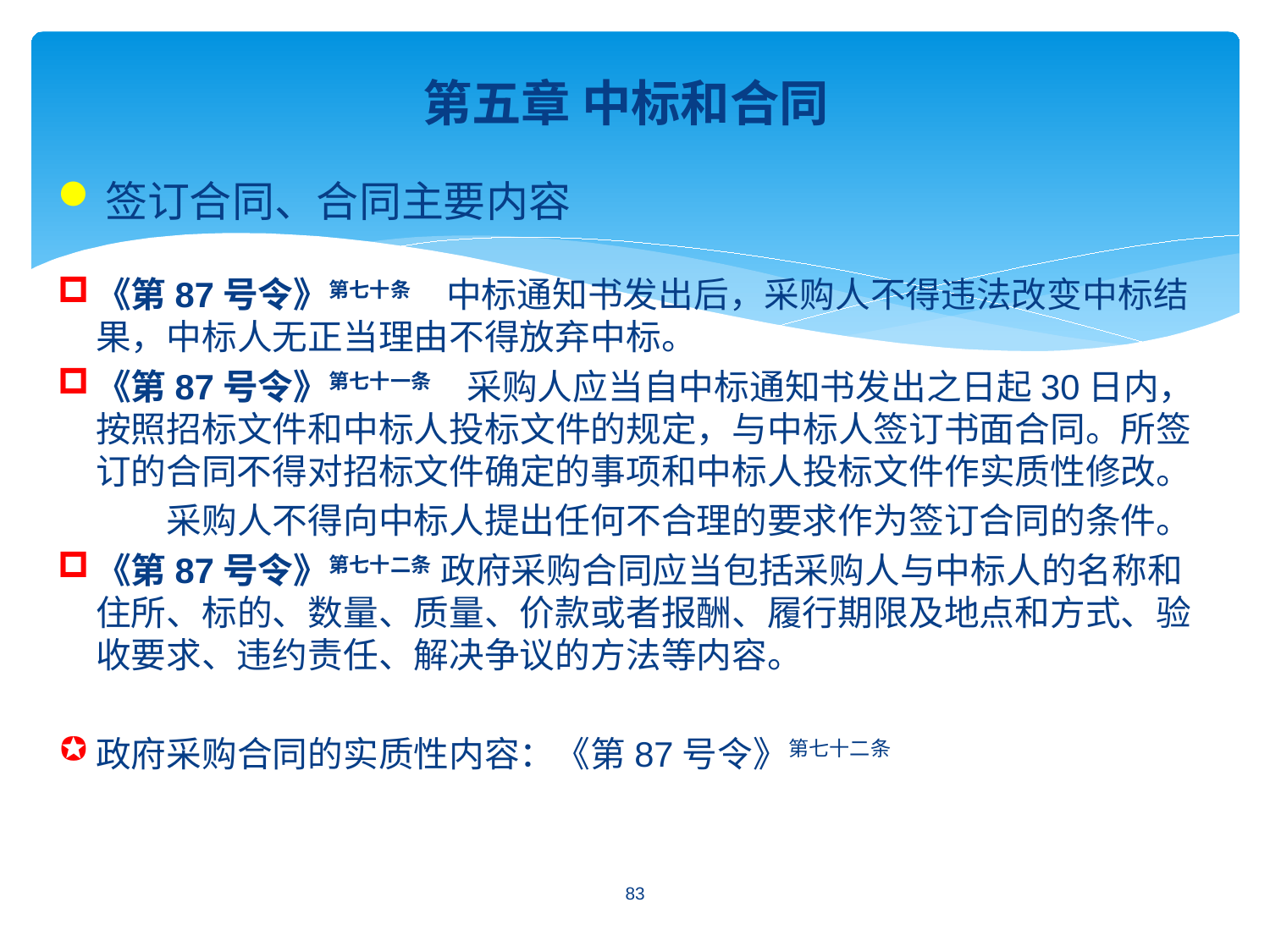

第五章 中标和合同
签订合同、合同主要内容
《第87号令》第七十条　中标通知书发出后，采购人不得违法改变中标结果，中标人无正当理由不得放弃中标。
《第87号令》第七十一条　采购人应当自中标通知书发出之日起30日内，按照招标文件和中标人投标文件的规定，与中标人签订书面合同。所签订的合同不得对招标文件确定的事项和中标人投标文件作实质性修改。
　　采购人不得向中标人提出任何不合理的要求作为签订合同的条件。
《第87号令》第七十二条  政府采购合同应当包括采购人与中标人的名称和住所、标的、数量、质量、价款或者报酬、履行期限及地点和方式、验收要求、违约责任、解决争议的方法等内容。

政府采购合同的实质性内容：《第87号令》第七十二条

83